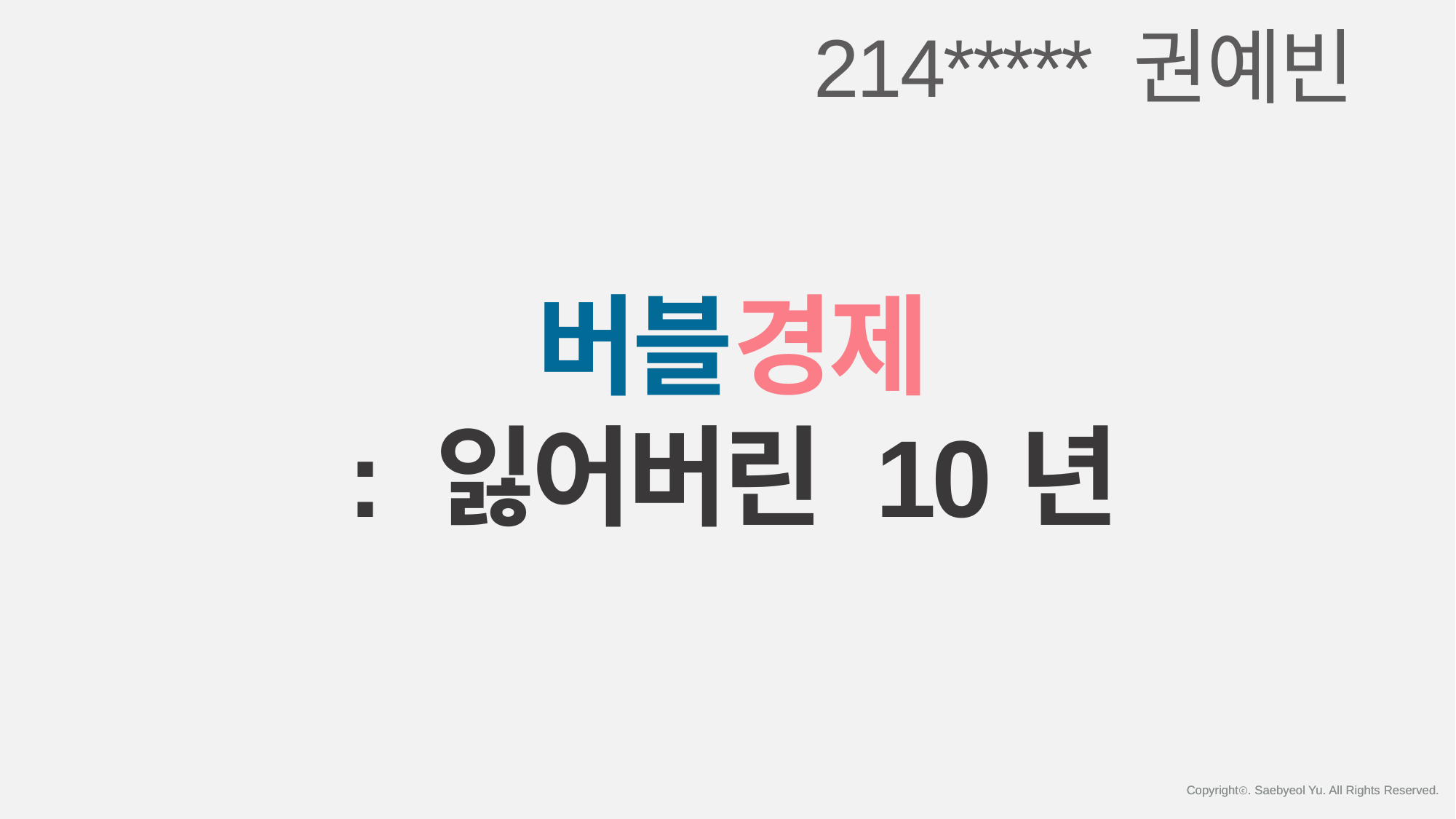

214***** 권예빈
버블경제
: 잃어버린 10년
Copyrightⓒ. Saebyeol Yu. All Rights Reserved.